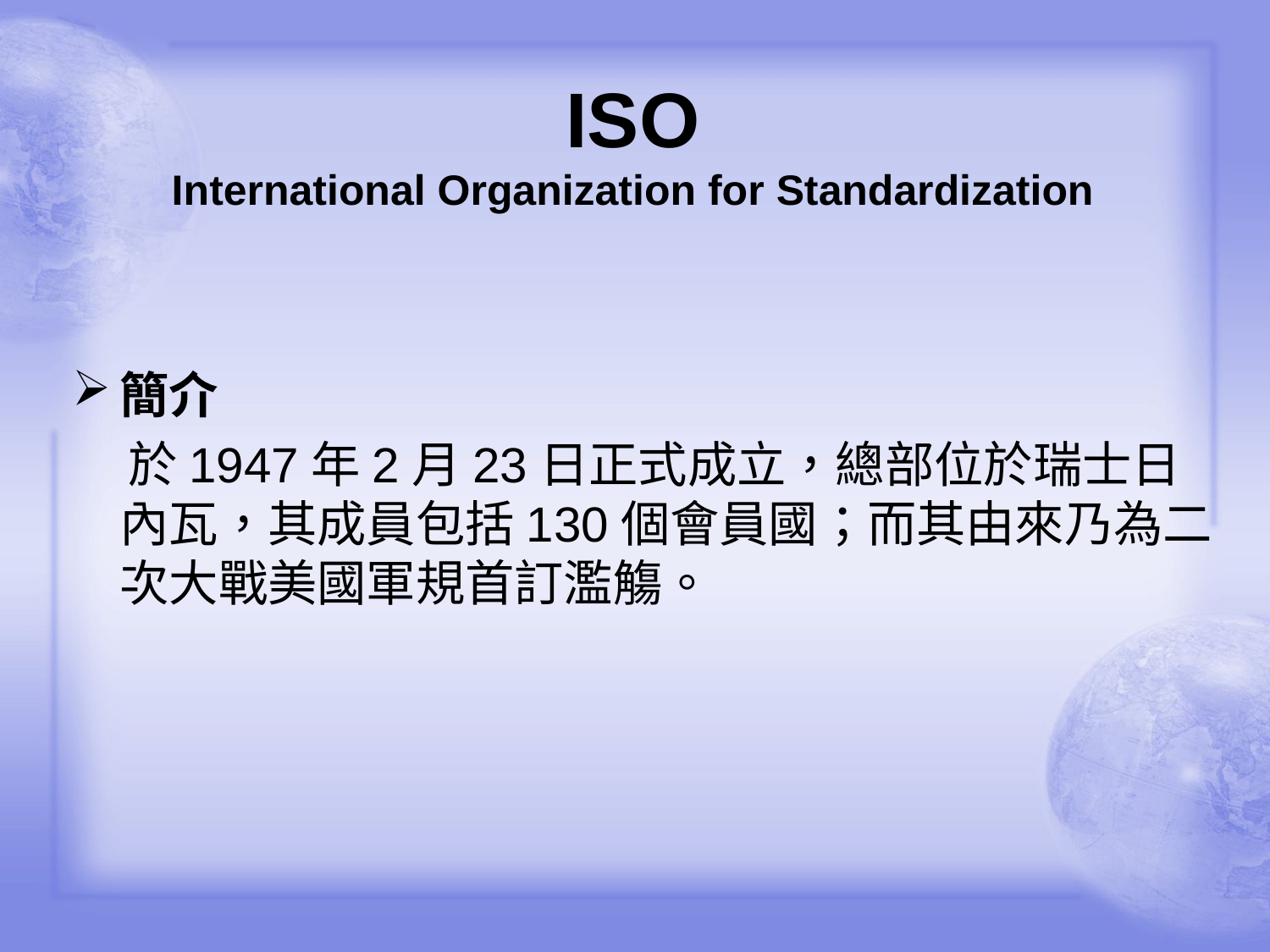

# ISO International Organization for Standardization

簡介
    於1947年2月23日正式成立，總部位於瑞士日內瓦，其成員包括130個會員國；而其由來乃為二次大戰美國軍規首訂濫觴。